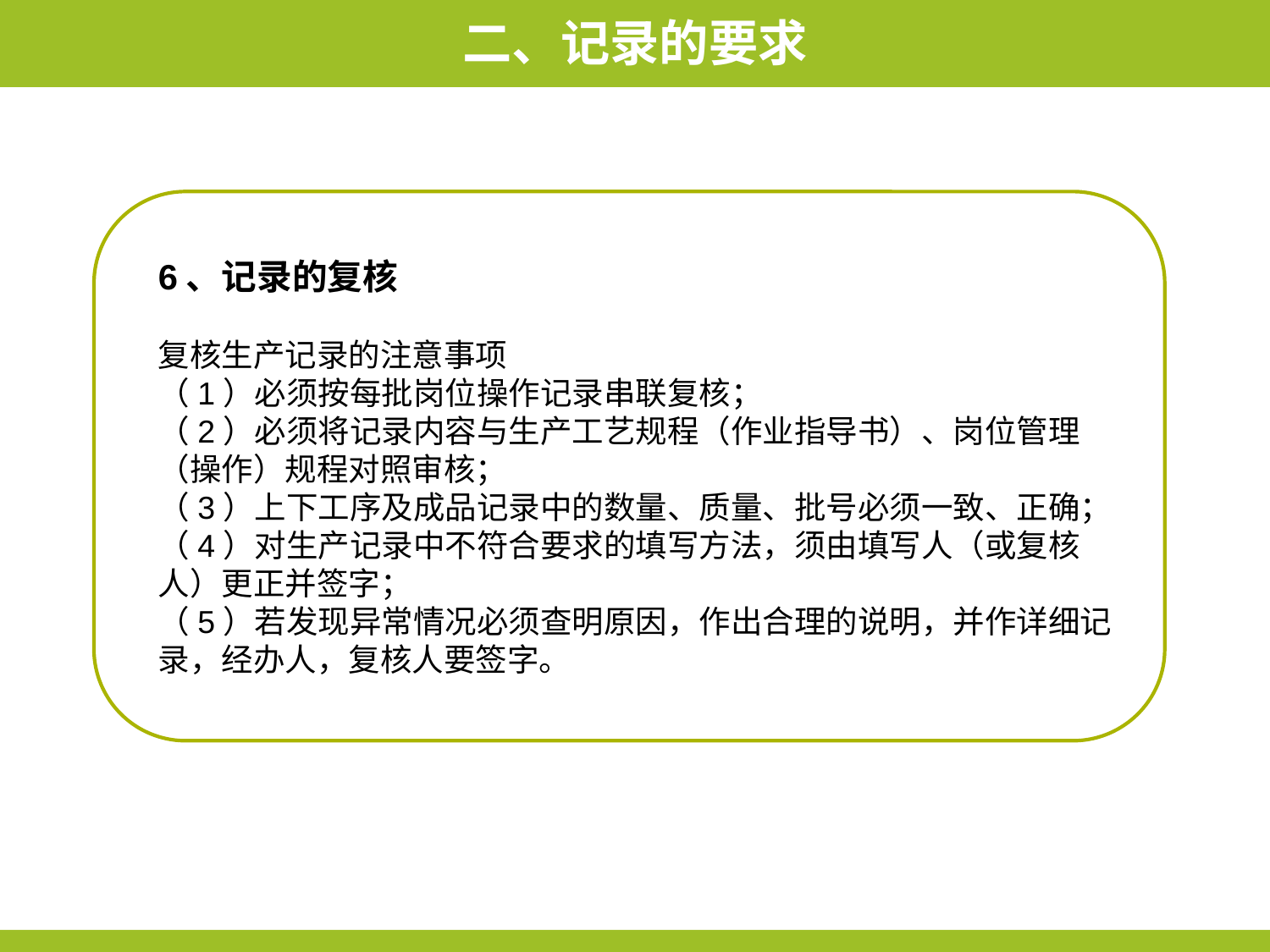

# 二、记录的要求
6、记录的复核

复核生产记录的注意事项
（1）必须按每批岗位操作记录串联复核；
（2）必须将记录内容与生产工艺规程（作业指导书）、岗位管理（操作）规程对照审核；
（3）上下工序及成品记录中的数量、质量、批号必须一致、正确；
（4）对生产记录中不符合要求的填写方法，须由填写人（或复核人）更正并签字；
（5）若发现异常情况必须查明原因，作出合理的说明，并作详细记录，经办人，复核人要签字。
记录的概述